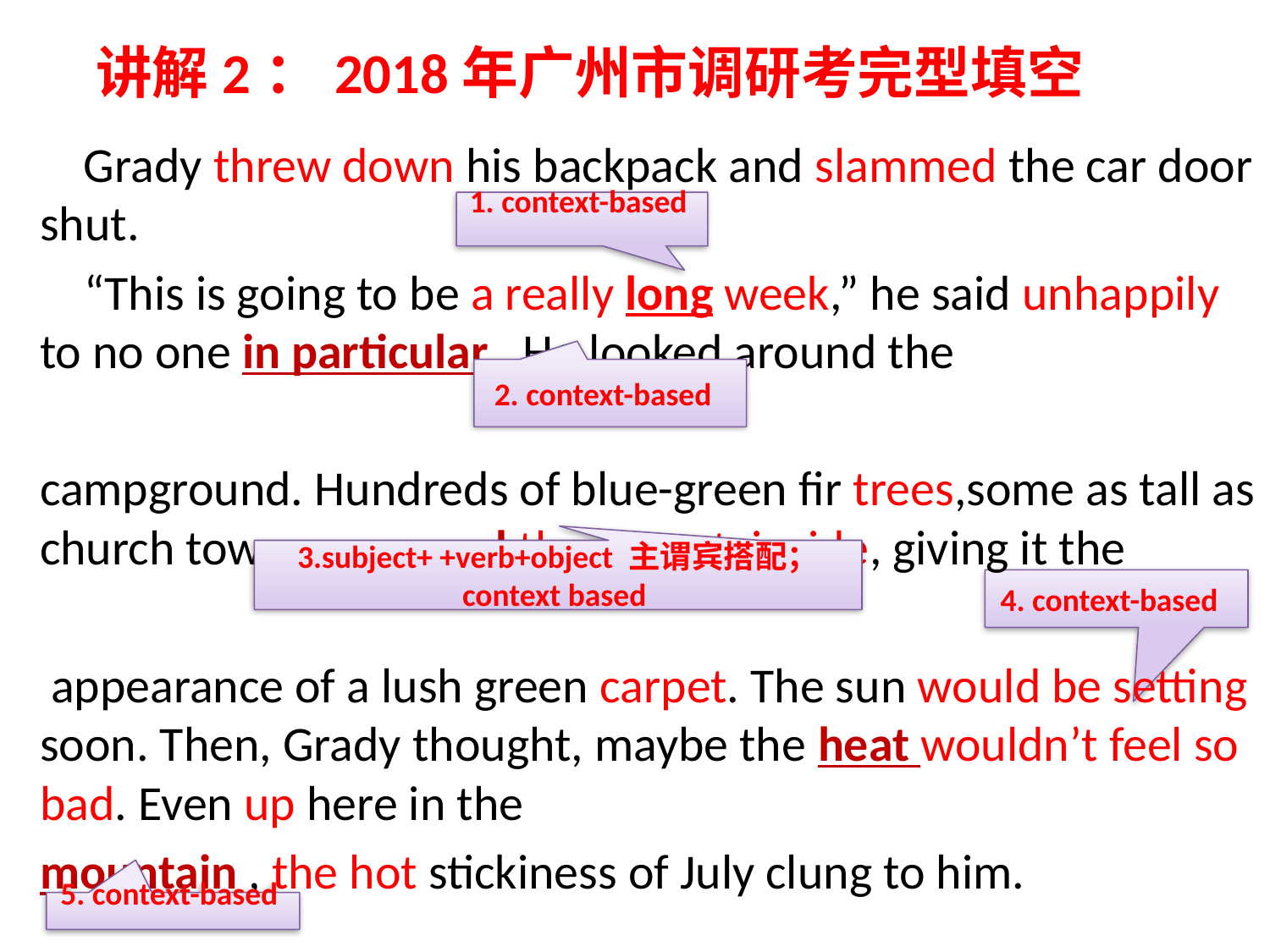

讲解2：2018年广州市调研考完型填空
    Grady threw down his backpack and slammed the car door shut.
    “This is going to be a really long week,” he said unhappily to no one in particular . He looked around the

campground. Hundreds of blue-green fir trees,some as tall as church towers, covered the mountainside, giving it the

 appearance of a lush green carpet. The sun would be setting soon. Then, Grady thought, maybe the heat wouldn’t feel so bad. Even up here in the
mountain , the hot stickiness of July clung to him.
1. context-based
2. context-based
3.subject+ +verb+object 主谓宾搭配；
 context based
4. context-based
5. context-based